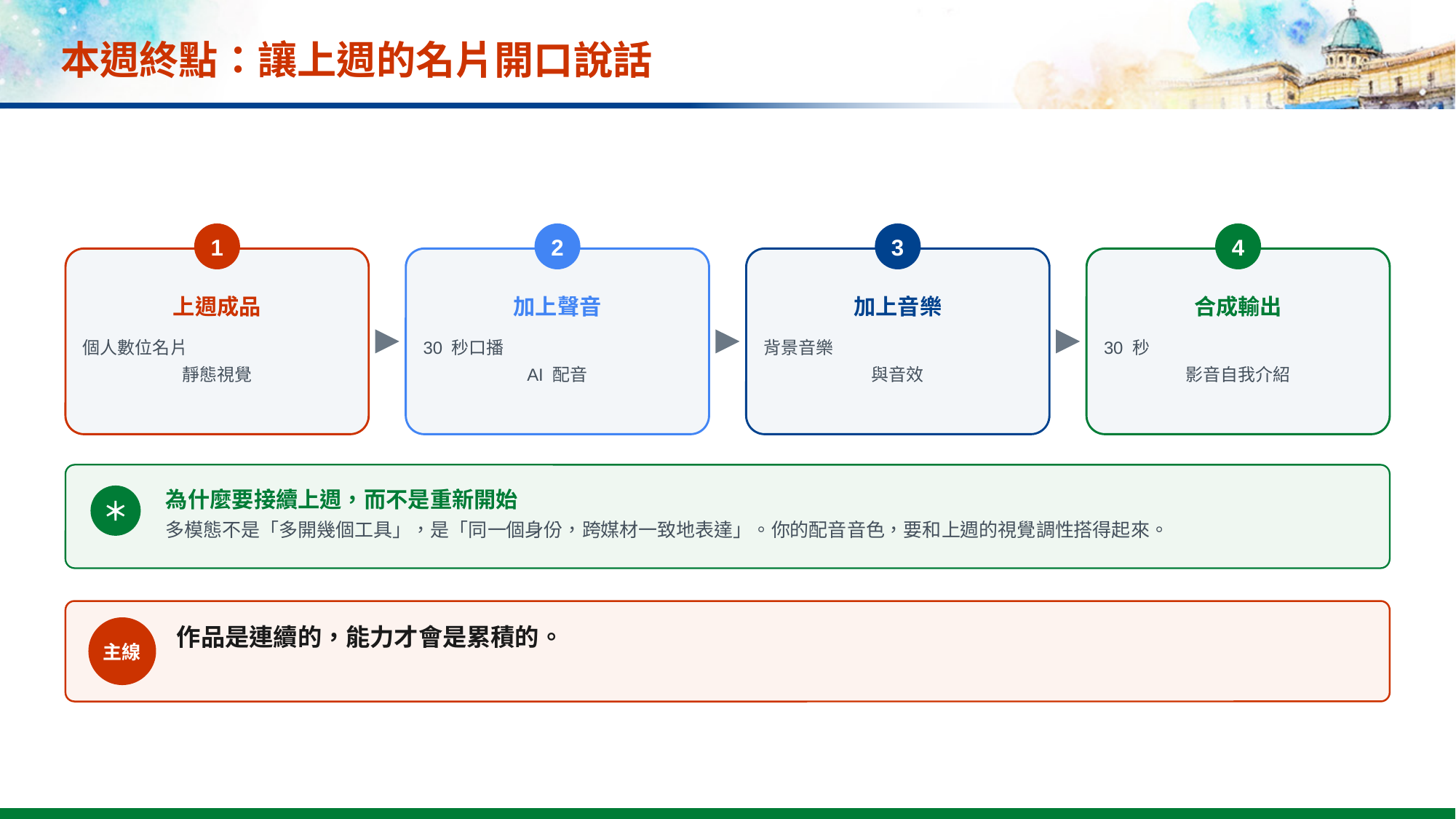

# 本週終點：讓上週的名片開口說話
1
2
3
4

上週成品
加上聲音
加上音樂
合成輸出

個人數位名片
靜態視覺
30 秒口播
AI 配音
背景音樂
與音效
30 秒
影音自我介紹

為什麼要接續上週，而不是重新開始
＊
多模態不是「多開幾個工具」，是「同一個身份，跨媒材一致地表達」。你的配音音色，要和上週的視覺調性搭得起來。

作品是連續的，能力才會是累積的。
主線